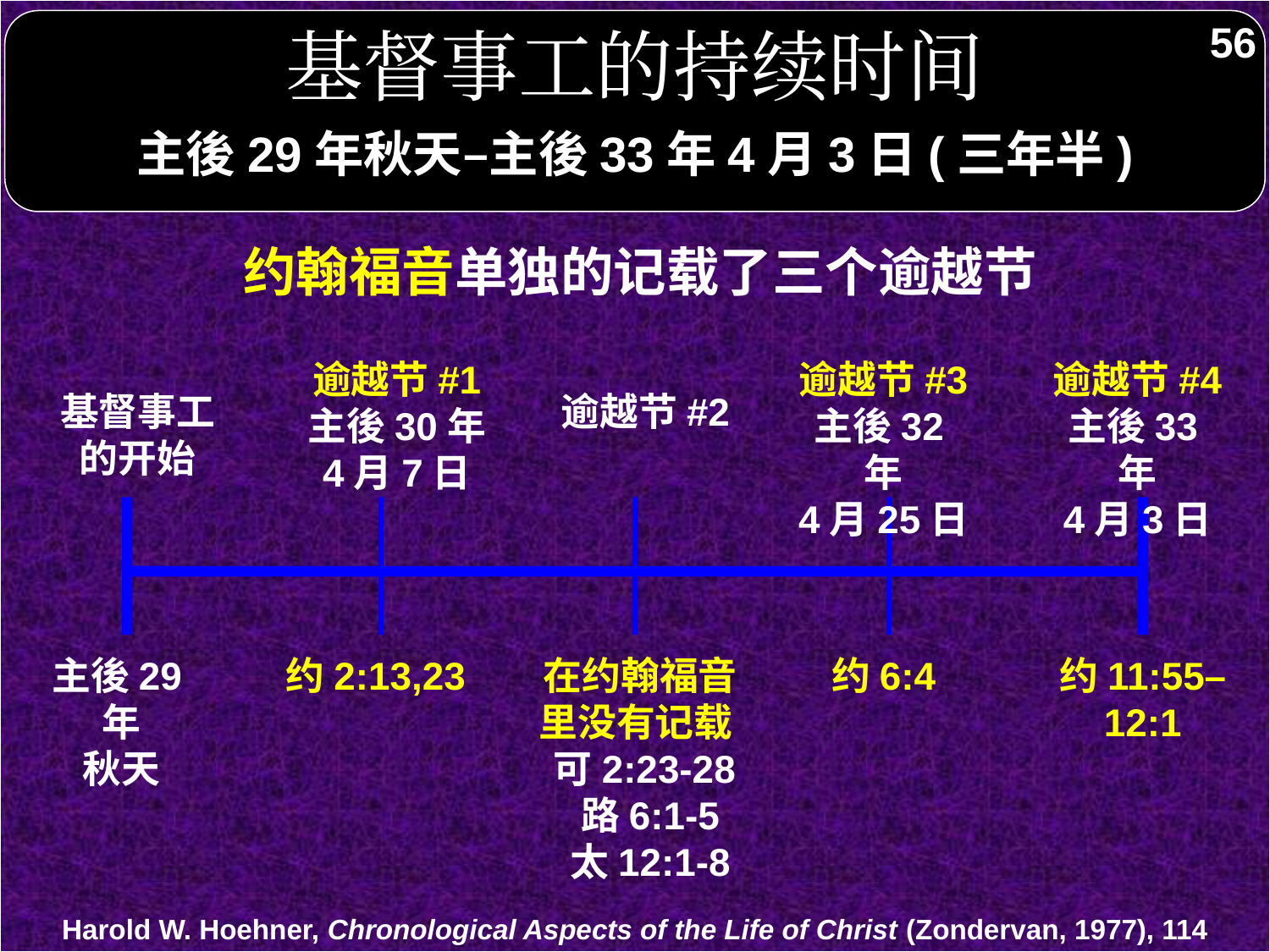

# 基督事工的持续时间
56

主後29年秋天–主後33年4月3日(三年半)
约翰福音单独的记载了三个逾越节
逾越节#1
主後30年
4月7日
逾越节#3
主後32年
4月25日
逾越节#4
主後33年
4月3日
基督事工
的开始
逾越节#2
主後29年
秋天
约2:13,23
在约翰福音
里没有记载
 可2:23-28
 路6:1-5
 太12:1-8
约6:4
约11:55–12:1
Harold W. Hoehner, Chronological Aspects of the Life of Christ (Zondervan, 1977), 114